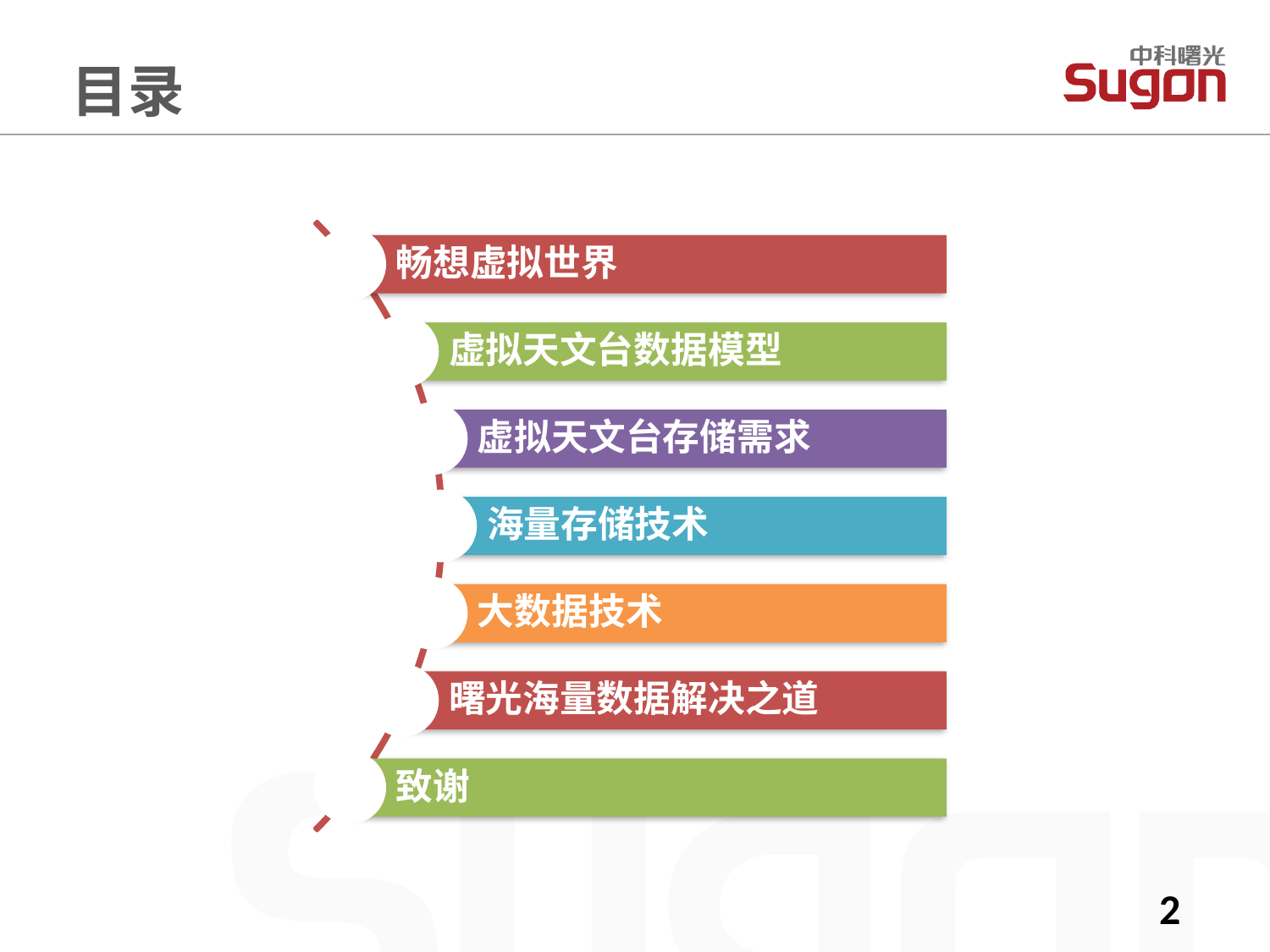

畅想虚拟世界
虚拟天文台数据模型
虚拟天文台存储需求
海量存储技术
大数据技术
曙光海量数据解决之道
致谢